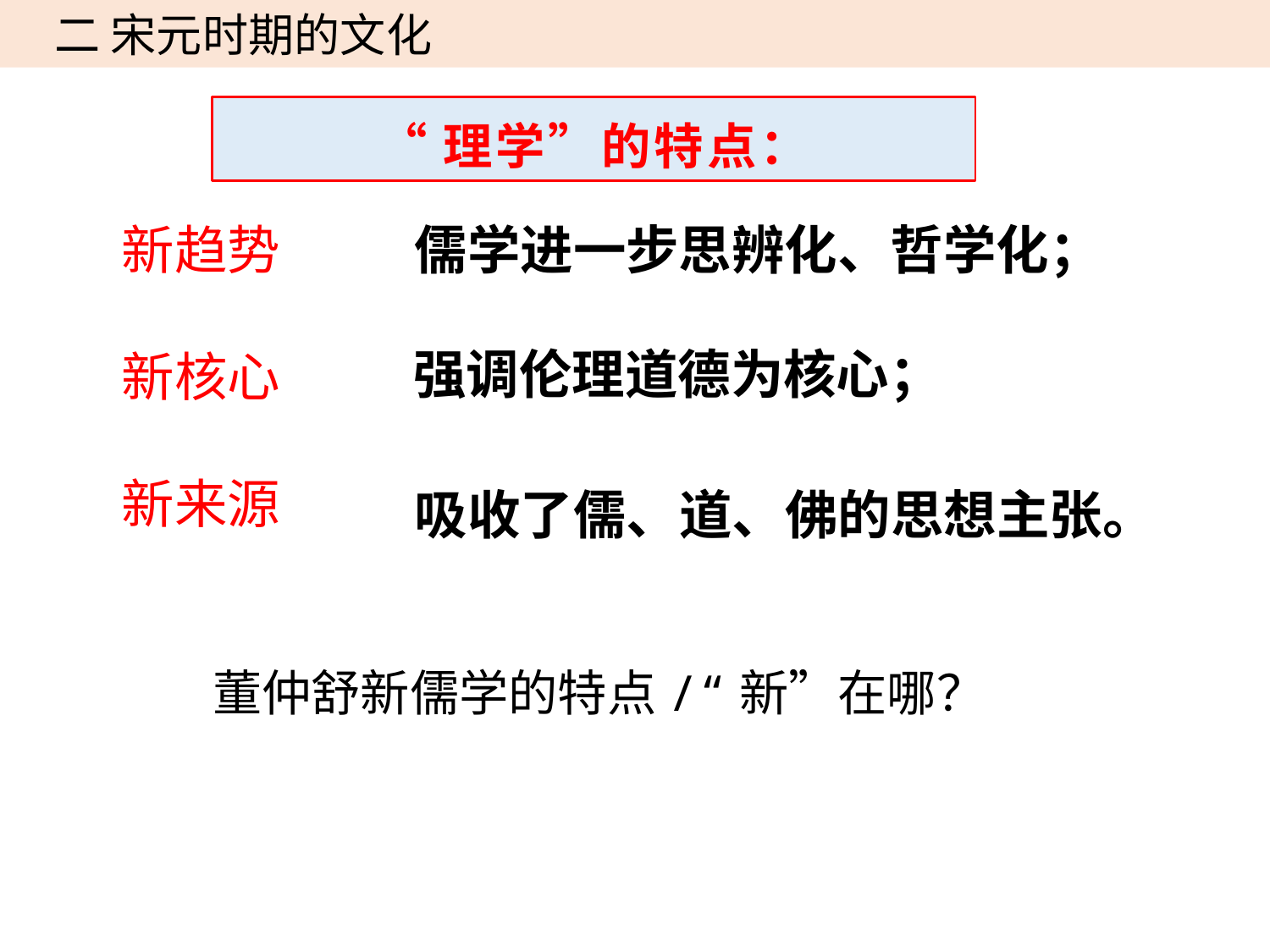

二 宋元时期的文化
“理学”的特点：
新趋势

新核心

新来源

儒学进一步思辨化、哲学化；
强调伦理道德为核心；
吸收了儒、道、佛的思想主张。
董仲舒新儒学的特点/“新”在哪？